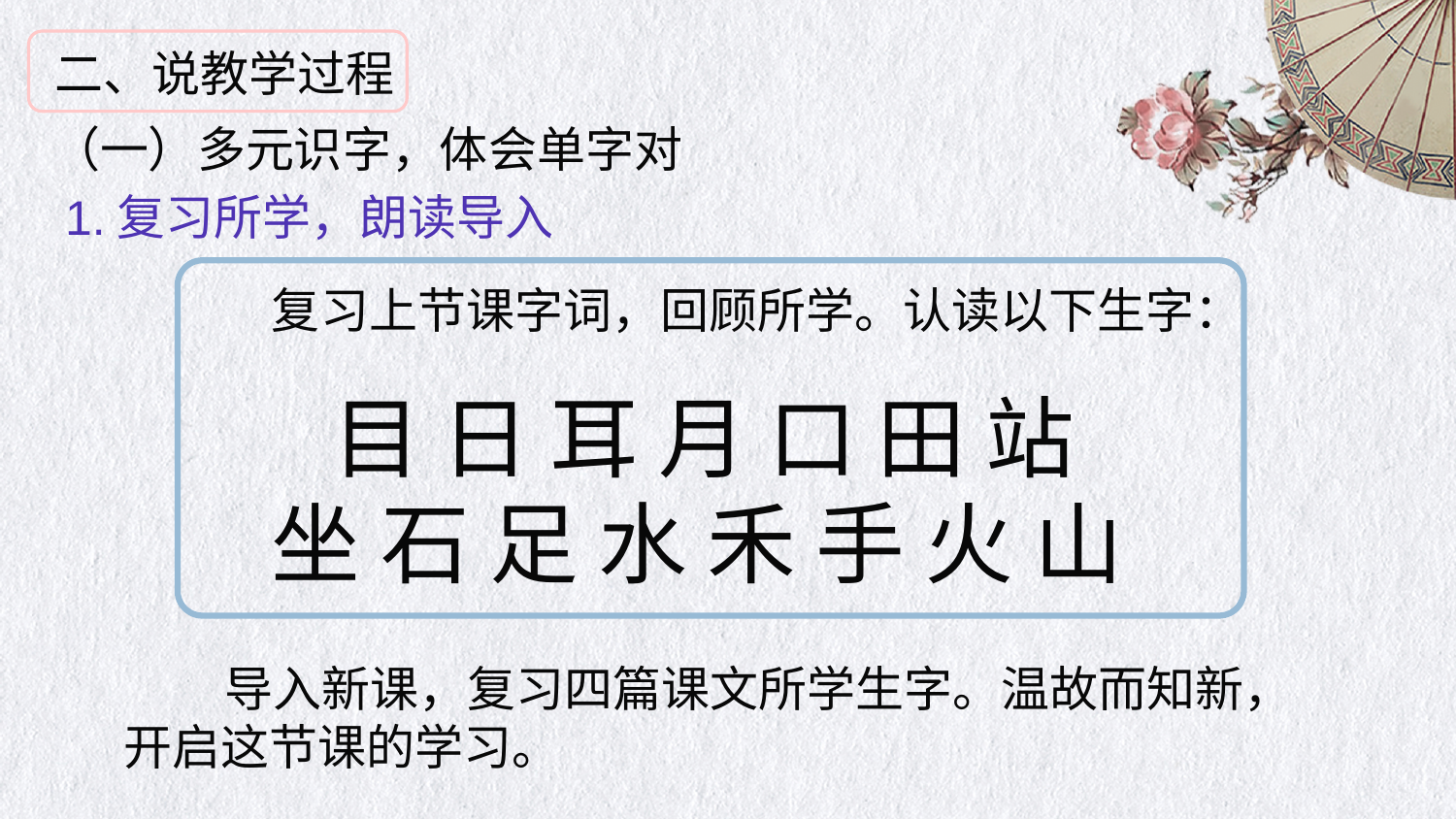

二、说教学过程
（一）多元识字，体会单字对
1.复习所学，朗读导入

复习上节课字词，回顾所学。认读以下生字：

　　目 日 耳 月 口 田 站
坐 石 足 水 禾 手 火 山

   导入新课，复习四篇课文所学生字。温故而知新，开启这节课的学习。